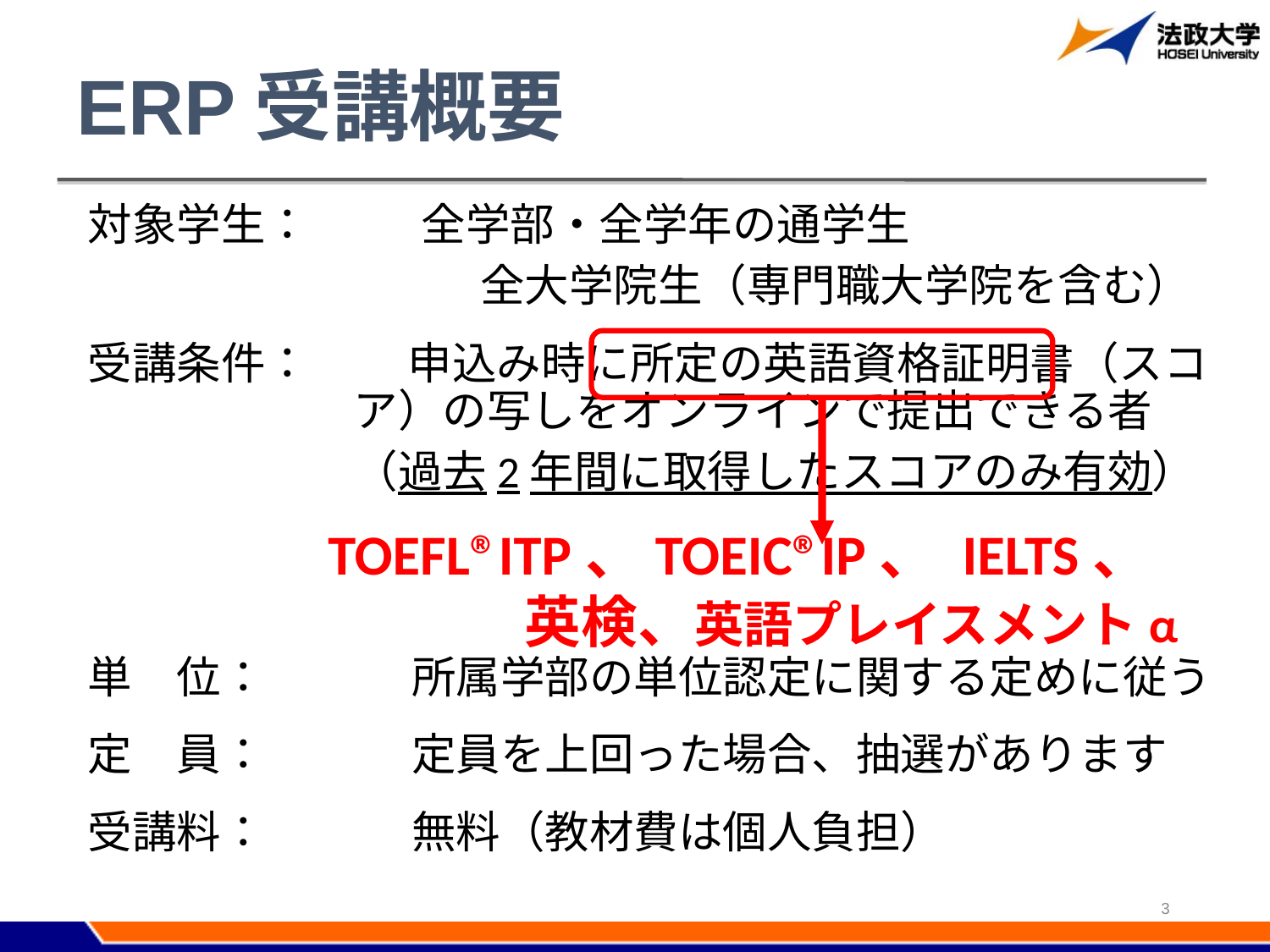

# ERP受講概要
対象学生：	　  全学部・全学年の通学生
　　　　　　　　	全大学院生（専門職大学院を含む）

受講条件：	 　申込み時に所定の英語資格証明書（スコア）の写しをオンラインで提出できる者
		（過去2年間に取得したスコアのみ有効）

単　位：	 　所属学部の単位認定に関する定めに従う

定　員：	 　定員を上回った場合、抽選があります

受講料：	 　無料（教材費は個人負担）

TOEFL®ITP、TOEIC®IP、 IELTS、　　　　英検、英語プレイスメントα
3